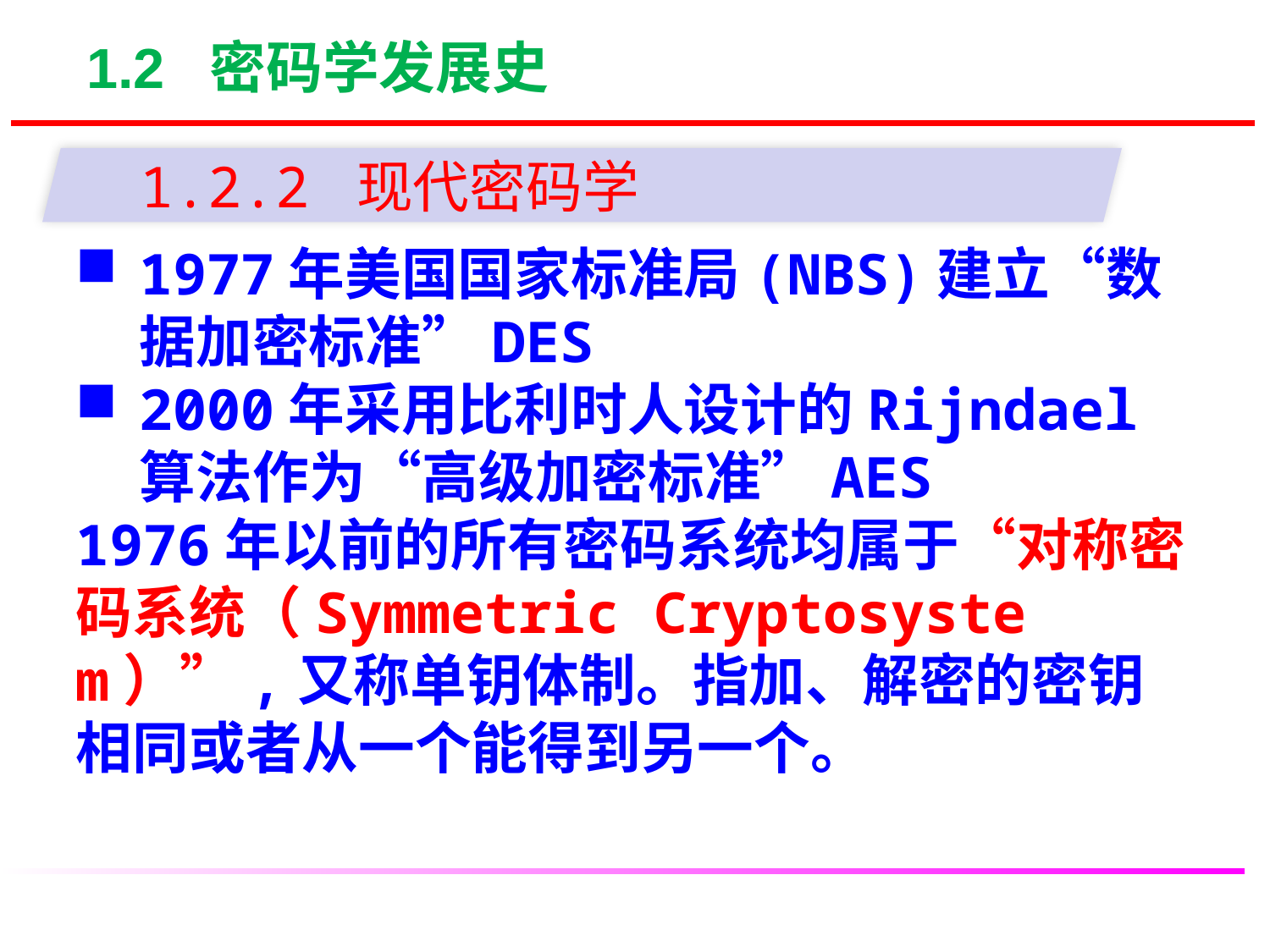

1.2  密码学发展史
1.2.2 现代密码学
1977年美国国家标准局(NBS)建立“数据加密标准”DES
2000年采用比利时人设计的Rijndael算法作为“高级加密标准”AES
1976年以前的所有密码系统均属于“对称密码系统（Symmetric Cryptosystem）”,又称单钥体制。指加、解密的密钥相同或者从一个能得到另一个。